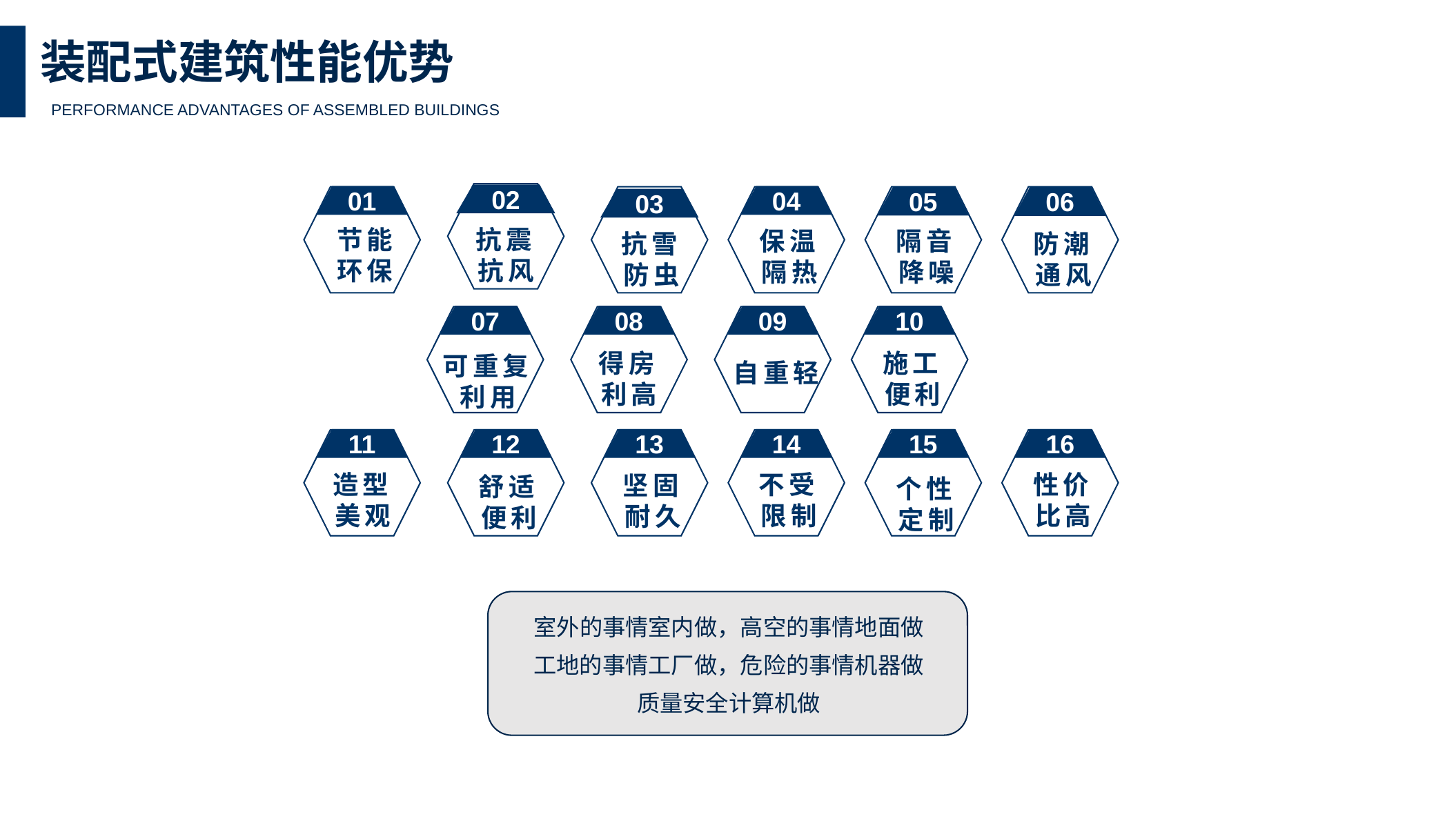

装配式建筑性能优势
PERFORMANCE ADVANTAGES OF ASSEMBLED BUILDINGS

02
抗震抗风

01
节能
环保

03
抗雪防虫

04
保温隔热

05
隔音降噪

06
防潮通风

07
可重复利用

08
得房利高

09
自重轻

10
施工便利

11
造型美观

12
舒适便利

13
坚固耐久

14
不受限制

15
个性定制

16
性价比高

室外的事情室内做，高空的事情地面做
工地的事情工厂做，危险的事情机器做
质量安全计算机做